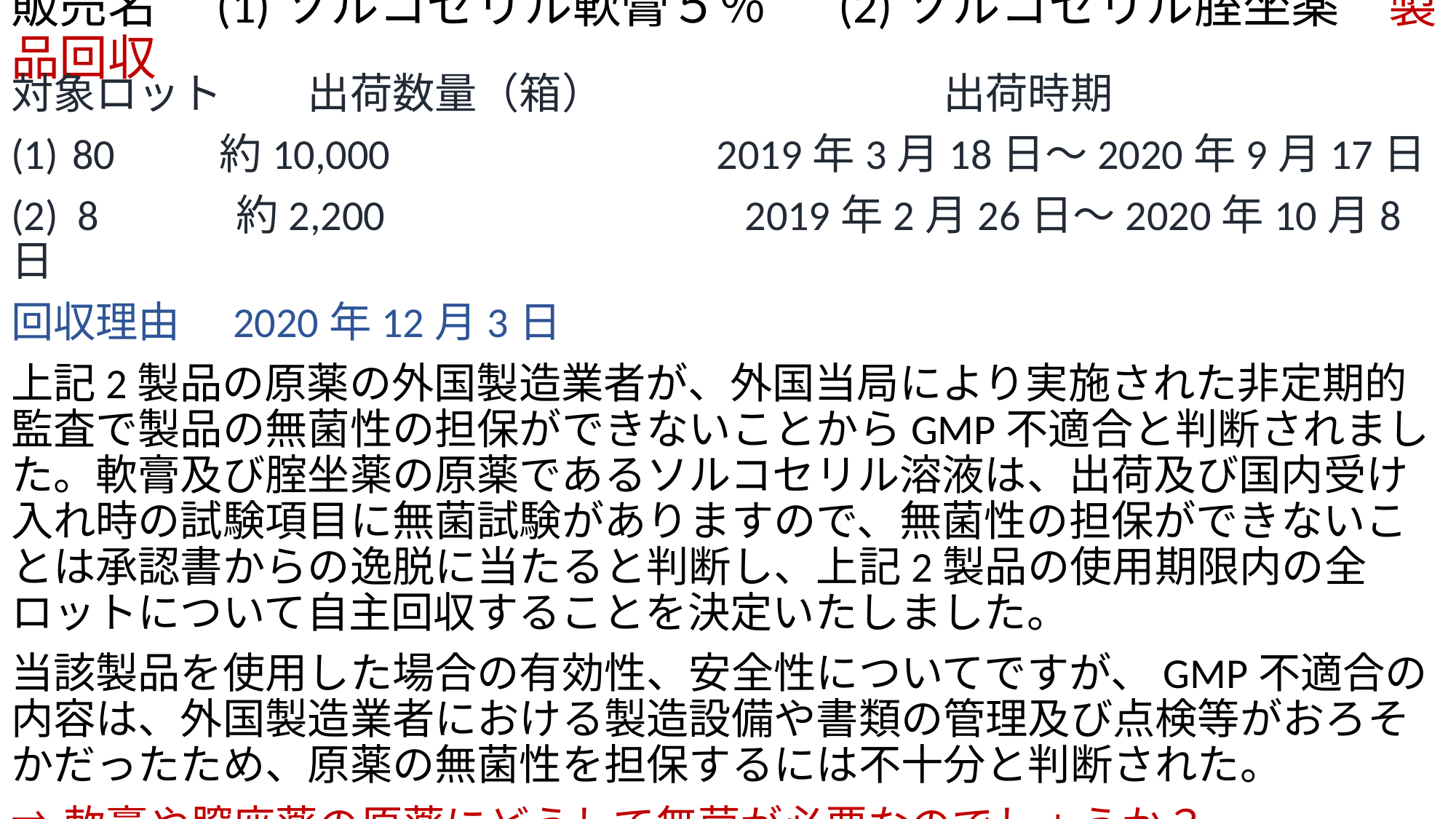

# 販売名　(1)ソルコセリル軟膏５％　 (2)ソルコセリル腟坐薬　製品回収
対象ロット　　出荷数量（箱）　　　　　　　　出荷時期
80　　 約10,000　　　　　　　 2019年3月18日～2020年9月17日
(2)  8　　　約2,200　　　　　　　　2019年2月26日～2020年10月8日
回収理由　2020年12月3日
上記2製品の原薬の外国製造業者が、外国当局により実施された非定期的監査で製品の無菌性の担保ができないことからGMP不適合と判断されました。軟膏及び腟坐薬の原薬であるソルコセリル溶液は、出荷及び国内受け入れ時の試験項目に無菌試験がありますので、無菌性の担保ができないことは承認書からの逸脱に当たると判断し、上記2製品の使用期限内の全ロットについて自主回収することを決定いたしました。
当該製品を使用した場合の有効性、安全性についてですが、GMP不適合の内容は、外国製造業者における製造設備や書類の管理及び点検等がおろそかだったため、原薬の無菌性を担保するには不十分と判断された。
⇒軟膏や膣座薬の原薬にどうして無菌が必要なのでしょうか？